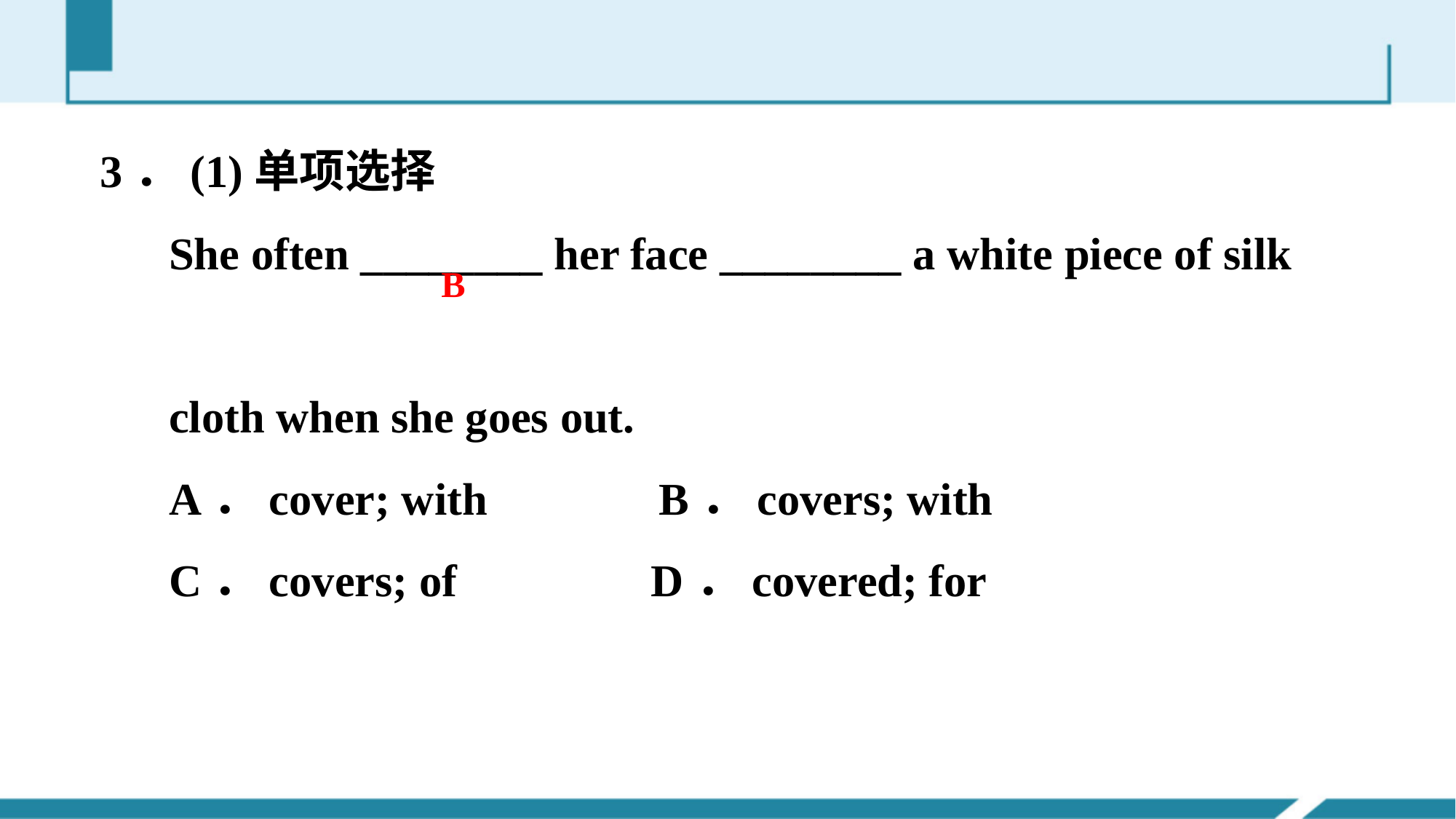

3．(1)单项选择
      She often ________ her face ________ a white piece of silk
      cloth when she goes out.
      A．cover; with               B．covers; with
      C．covers; of                 D．covered; for
B